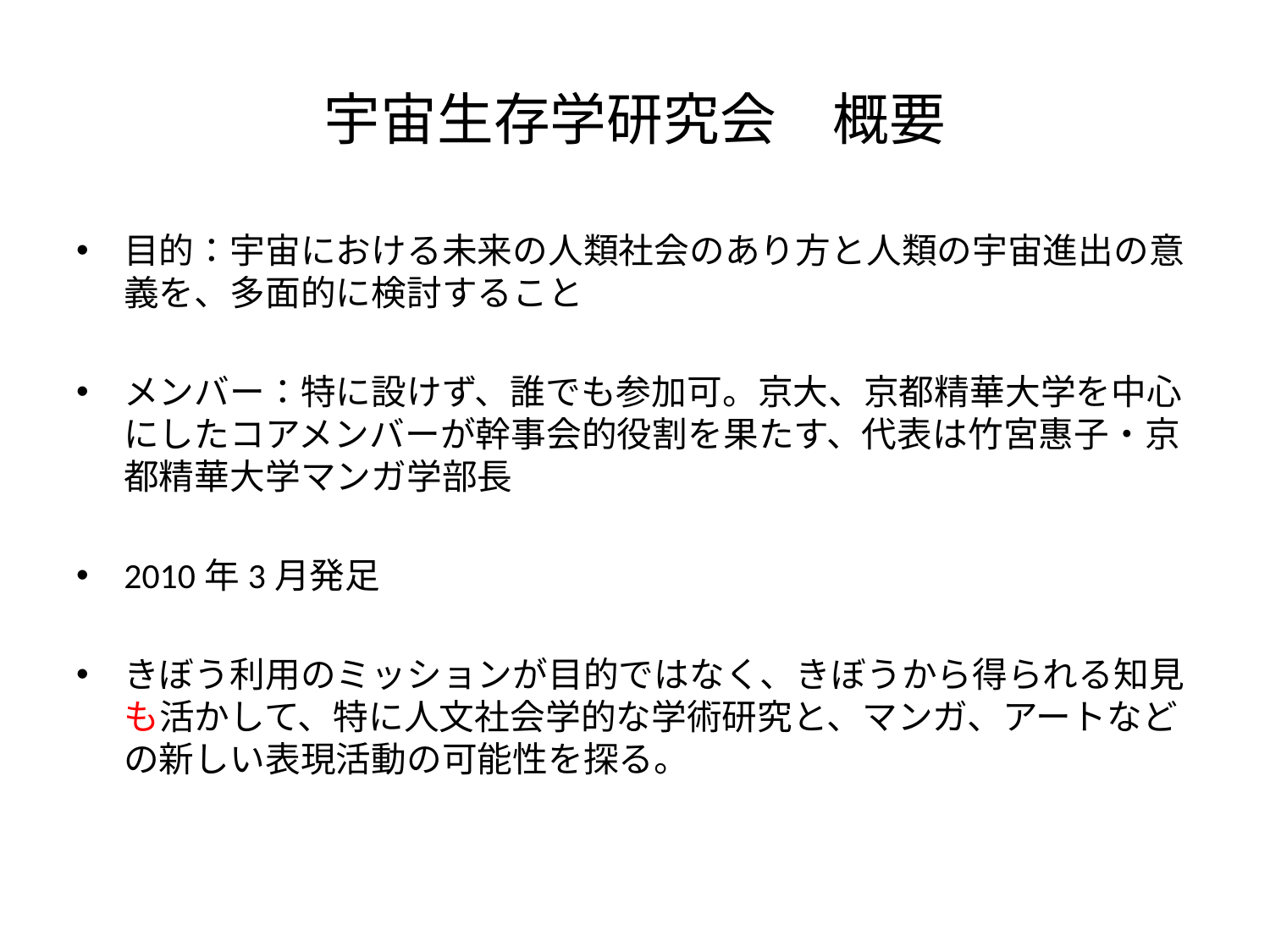

# 宇宙生存学研究会　概要
目的：宇宙における未来の人類社会のあり方と人類の宇宙進出の意義を、多面的に検討すること

メンバー：特に設けず、誰でも参加可。京大、京都精華大学を中心にしたコアメンバーが幹事会的役割を果たす、代表は竹宮惠子・京都精華大学マンガ学部長

2010年3月発足

きぼう利用のミッションが目的ではなく、きぼうから得られる知見も活かして、特に人文社会学的な学術研究と、マンガ、アートなどの新しい表現活動の可能性を探る。